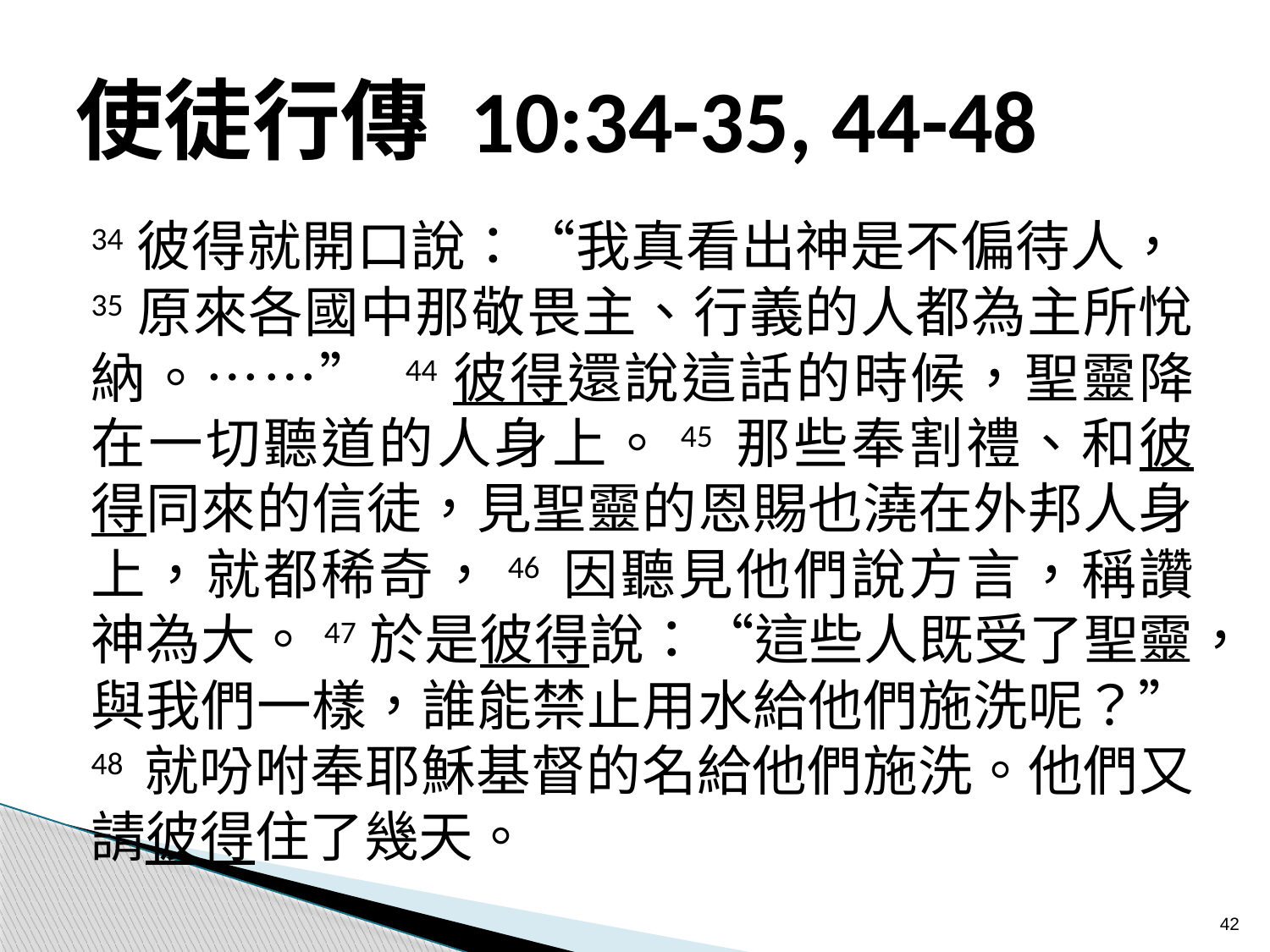

# 使徒行傳 10:34-35, 44-48
34彼得就開口說：“我真看出神是不偏待人，35原來各國中那敬畏主、行義的人都為主所悅納。……” 44彼得還說這話的時候，聖靈降在一切聽道的人身上。45 那些奉割禮、和彼得同來的信徒，見聖靈的恩賜也澆在外邦人身上，就都稀奇，46 因聽見他們說方言，稱讚神為大。47於是彼得說：“這些人既受了聖靈，與我們一樣，誰能禁止用水給他們施洗呢？” 48 就吩咐奉耶穌基督的名給他們施洗。他們又請彼得住了幾天。
42